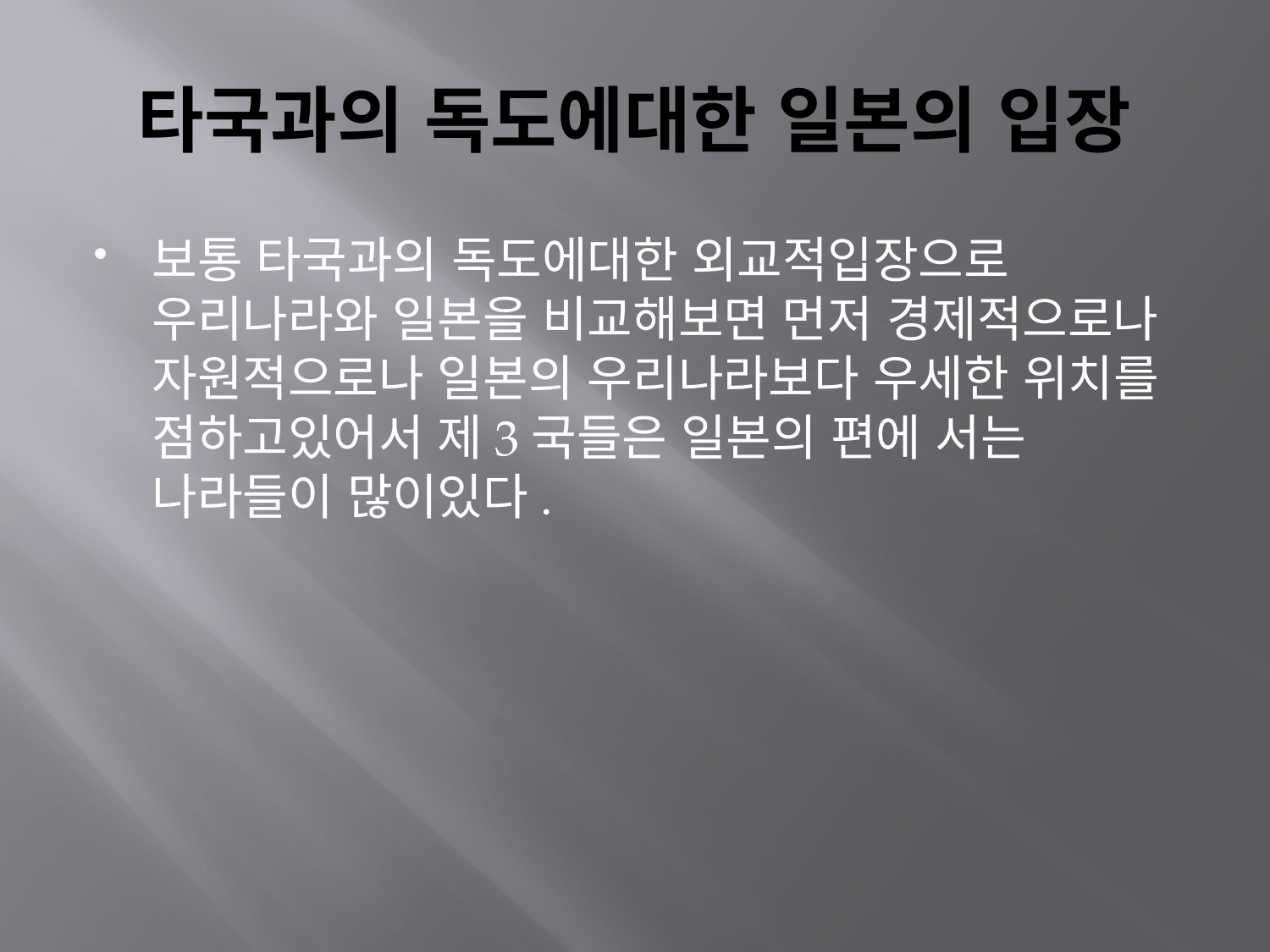

# 타국과의 독도에대한 일본의 입장
보통 타국과의 독도에대한 외교적입장으로 우리나라와 일본을 비교해보면 먼저 경제적으로나 자원적으로나 일본의 우리나라보다 우세한 위치를 점하고있어서 제3국들은 일본의 편에 서는 나라들이 많이있다.